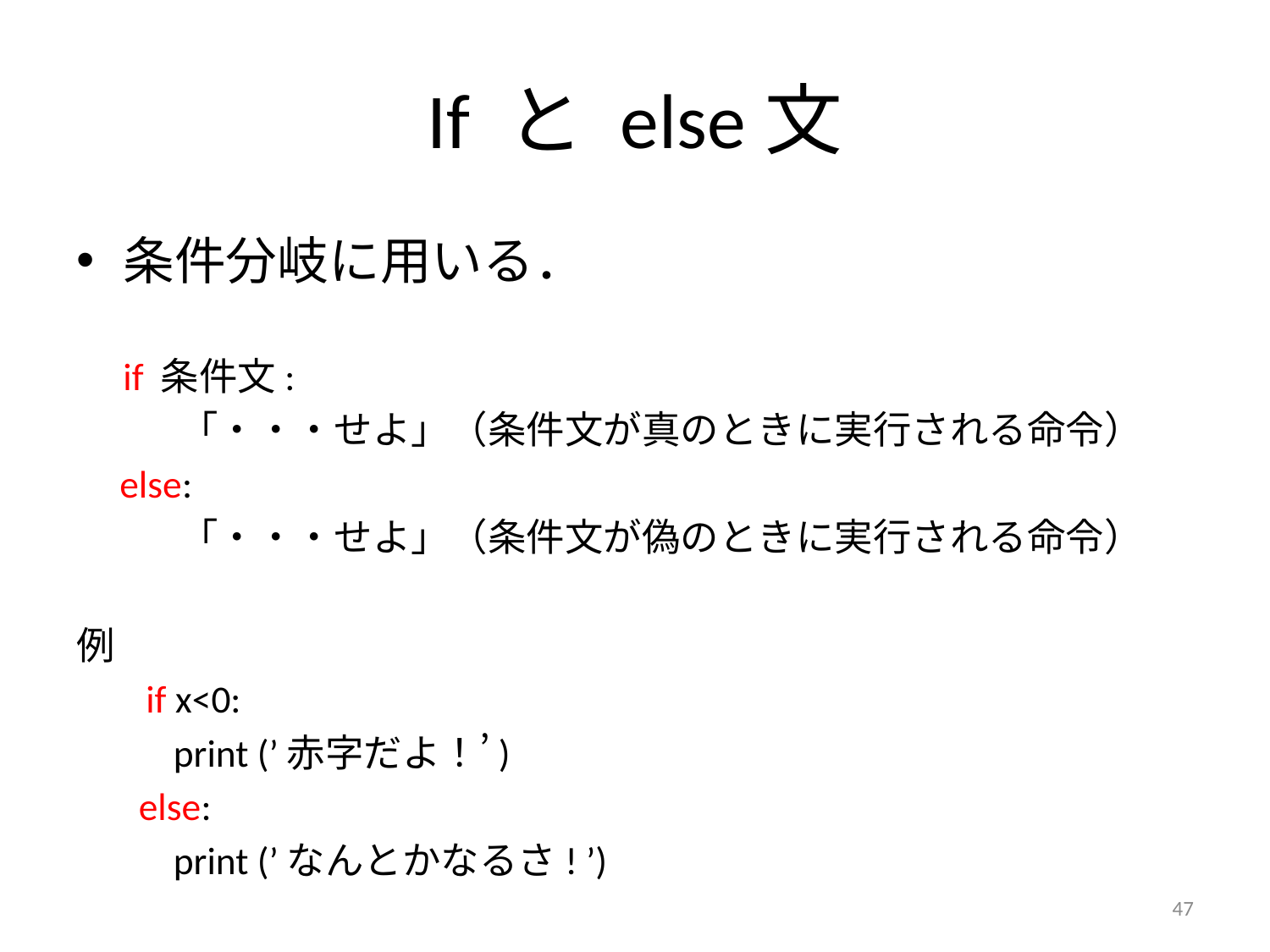

# If と else文
条件分岐に用いる．
if 条件文:
           「・・・せよ」（条件文が真のときに実行される命令）
     else:
           「・・・せよ」（条件文が偽のときに実行される命令）

例
 if x<0:
    print (’赤字だよ！’)
else:
    print (’なんとかなるさ! ’)
47